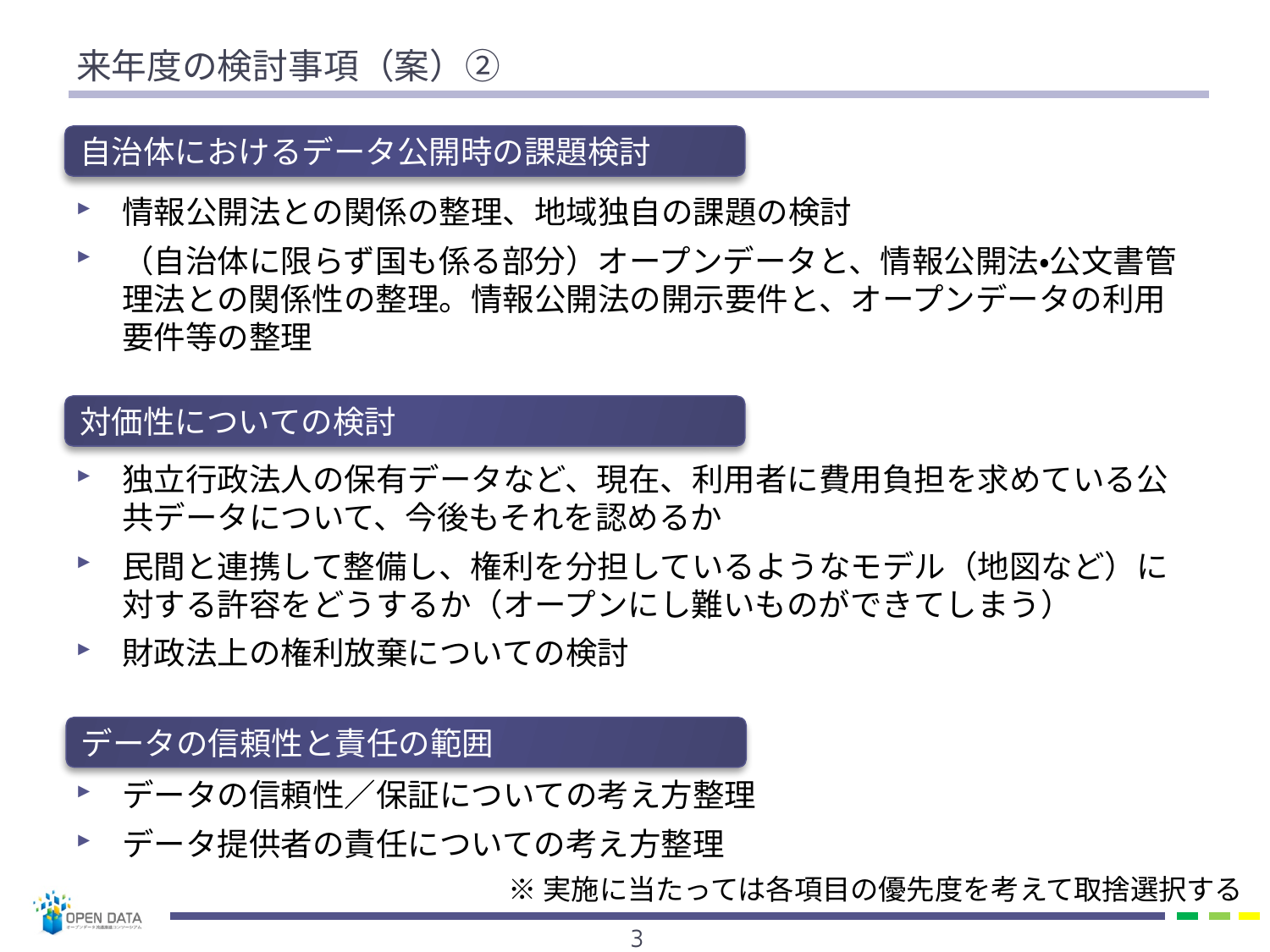

# 来年度の検討事項（案）②
自治体におけるデータ公開時の課題検討
情報公開法との関係の整理、地域独自の課題の検討
（自治体に限らず国も係る部分）オープンデータと、情報公開法・公文書管理法との関係性の整理。情報公開法の開示要件と、オープンデータの利用要件等の整理

独立行政法人の保有データなど、現在、利用者に費用負担を求めている公共データについて、今後もそれを認めるか
民間と連携して整備し、権利を分担しているようなモデル（地図など）に対する許容をどうするか（オープンにし難いものができてしまう）
財政法上の権利放棄についての検討

データの信頼性／保証についての考え方整理
データ提供者の責任についての考え方整理
対価性についての検討
データの信頼性と責任の範囲
※実施に当たっては各項目の優先度を考えて取捨選択する
3